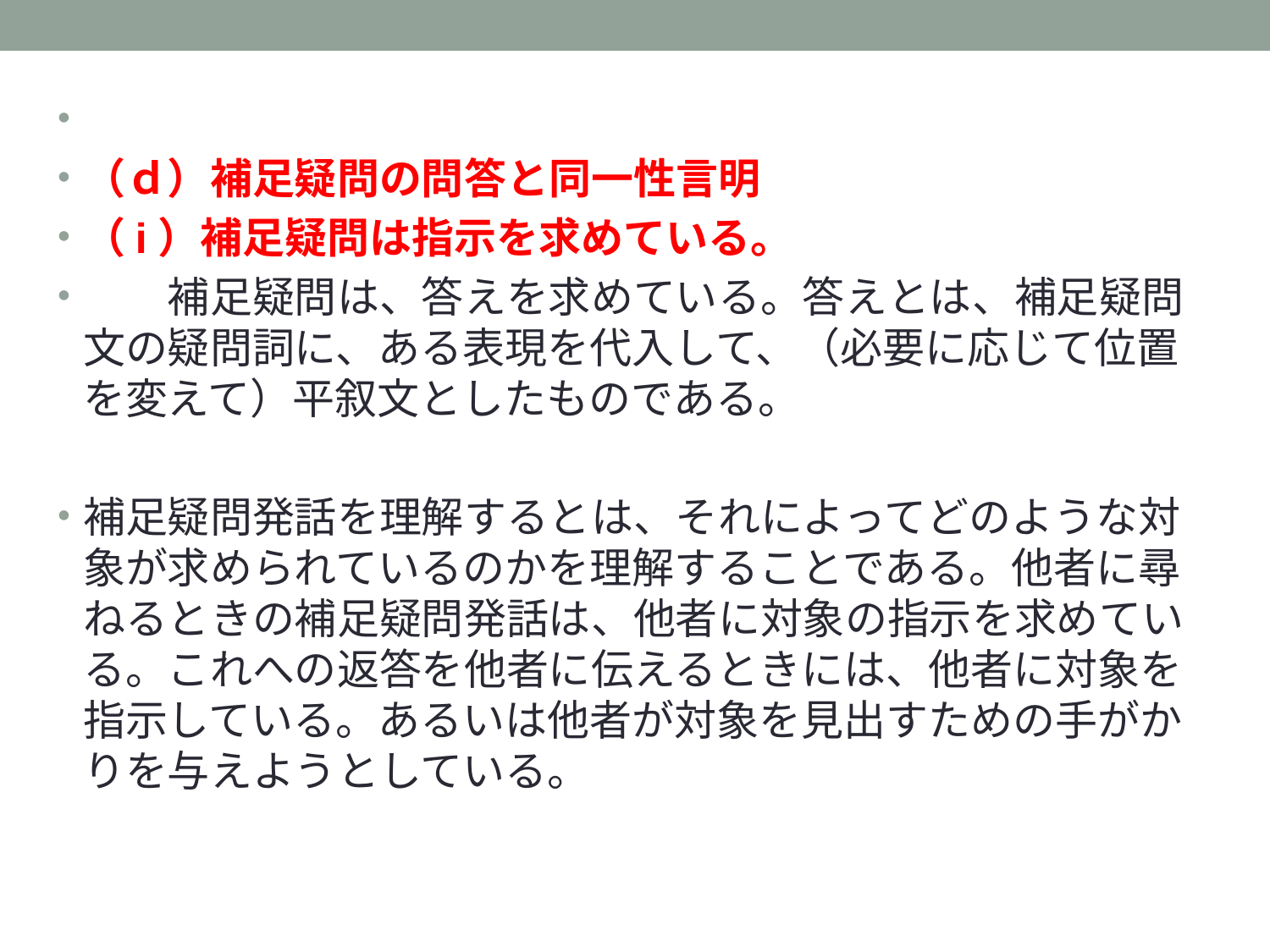

（ｄ）補足疑問の問答と同一性言明
（i）補足疑問は指示を求めている。
　　補足疑問は、答えを求めている。答えとは、補足疑問文の疑問詞に、ある表現を代入して、（必要に応じて位置を変えて）平叙文としたものである。

補足疑問発話を理解するとは、それによってどのような対象が求められているのかを理解することである。他者に尋ねるときの補足疑問発話は、他者に対象の指示を求めている。これへの返答を他者に伝えるときには、他者に対象を指示している。あるいは他者が対象を見出すための手がかりを与えようとしている。